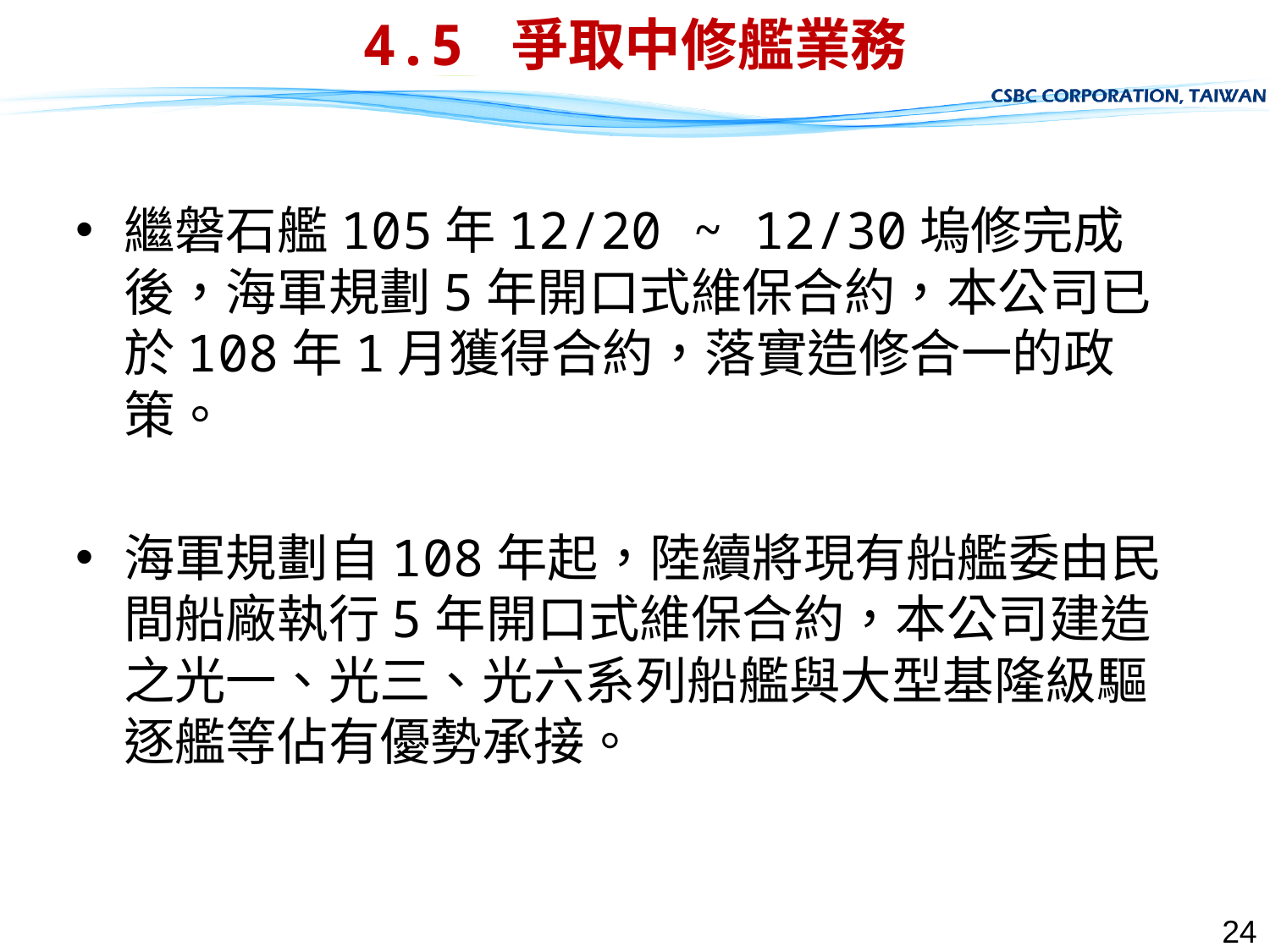

# 4.5 爭取中修艦業務
繼磐石艦105年12/20 ~ 12/30塢修完成後，海軍規劃5年開口式維保合約，本公司已於108年1月獲得合約，落實造修合一的政策。

海軍規劃自108年起，陸續將現有船艦委由民間船廠執行5年開口式維保合約，本公司建造之光一、光三、光六系列船艦與大型基隆級驅逐艦等佔有優勢承接。